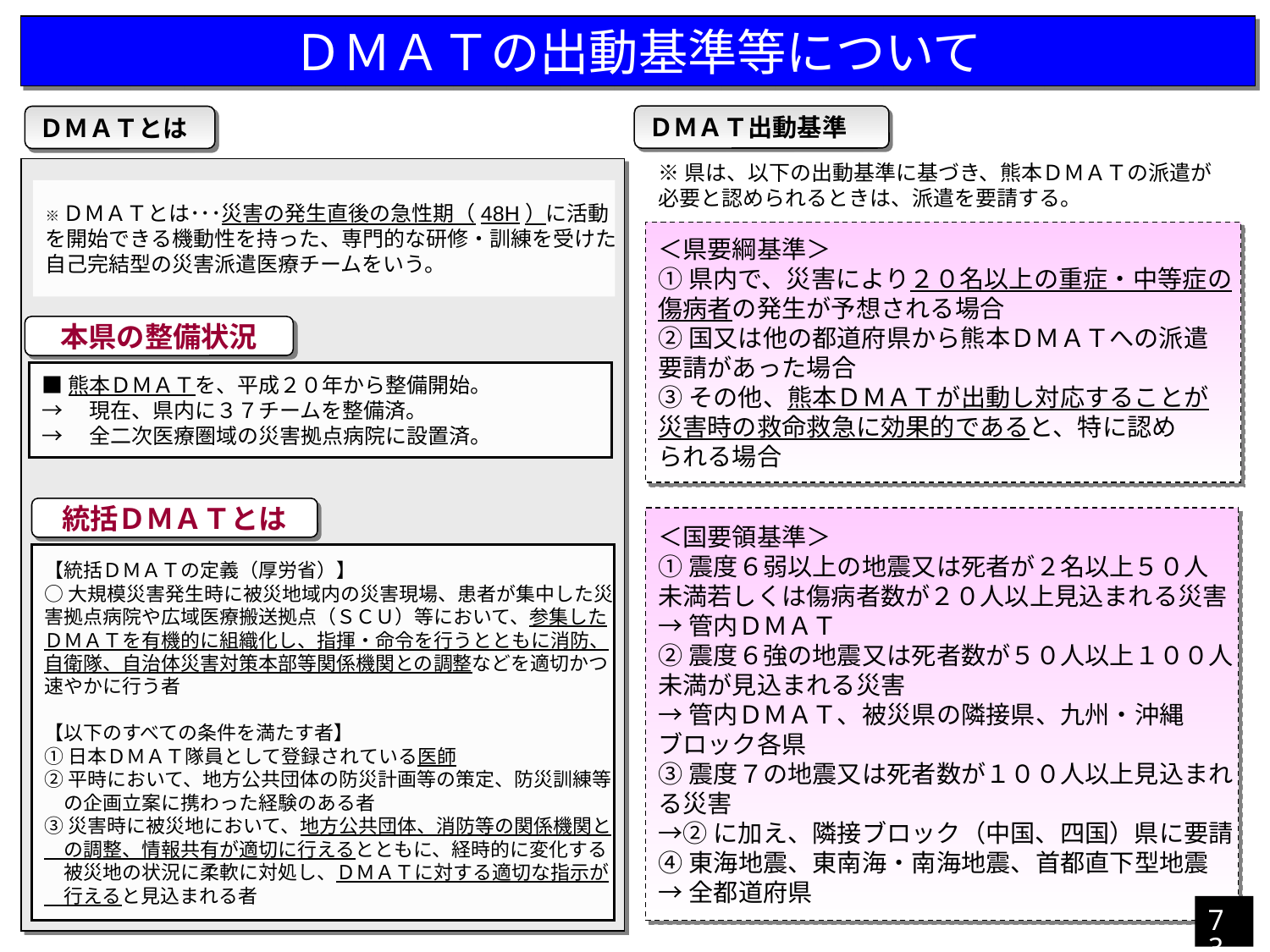

ＤＭＡＴの出動基準等について
ＤＭＡＴ出動基準
ＤＭＡＴとは

※県は、以下の出動基準に基づき、熊本ＤＭＡＴの派遣が
必要と認められるときは、派遣を要請する。
※ＤＭＡＴとは･･･災害の発生直後の急性期（48H）に活動
を開始できる機動性を持った、専門的な研修・訓練を受けた
自己完結型の災害派遣医療チームをいう。
＜県要綱基準＞
①県内で、災害により２０名以上の重症・中等症の
傷病者の発生が予想される場合
②国又は他の都道府県から熊本ＤＭＡＴへの派遣
要請があった場合
③その他、熊本ＤＭＡＴが出動し対応することが
災害時の救命救急に効果的であると、特に認め
られる場合
本県の整備状況
■熊本ＤＭＡＴを、平成２０年から整備開始。
→　現在、県内に３７チームを整備済。
→　全二次医療圏域の災害拠点病院に設置済。
統括ＤＭＡＴとは
＜国要領基準＞
①震度６弱以上の地震又は死者が２名以上５０人
未満若しくは傷病者数が２０人以上見込まれる災害
→管内ＤＭＡＴ
②震度６強の地震又は死者数が５０人以上１００人
未満が見込まれる災害
→管内ＤＭＡＴ、被災県の隣接県、九州・沖縄
ブロック各県
③震度７の地震又は死者数が１００人以上見込まれ
る災害
→②に加え、隣接ブロック（中国、四国）県に要請
④東海地震、東南海・南海地震、首都直下型地震
→全都道府県
【統括ＤＭＡＴの定義（厚労省）】
○大規模災害発生時に被災地域内の災害現場、患者が集中した災
害拠点病院や広域医療搬送拠点（ＳＣＵ）等において、参集した
ＤＭＡＴを有機的に組織化し、指揮・命令を行うとともに消防、
自衛隊、自治体災害対策本部等関係機関との調整などを適切かつ
速やかに行う者

【以下のすべての条件を満たす者】
①日本ＤＭＡＴ隊員として登録されている医師
②平時において、地方公共団体の防災計画等の策定、防災訓練等
　の企画立案に携わった経験のある者
③災害時に被災地において、地方公共団体、消防等の関係機関と
　の調整、情報共有が適切に行えるとともに、経時的に変化する
　被災地の状況に柔軟に対処し、ＤＭＡＴに対する適切な指示が
　行えると見込まれる者
73